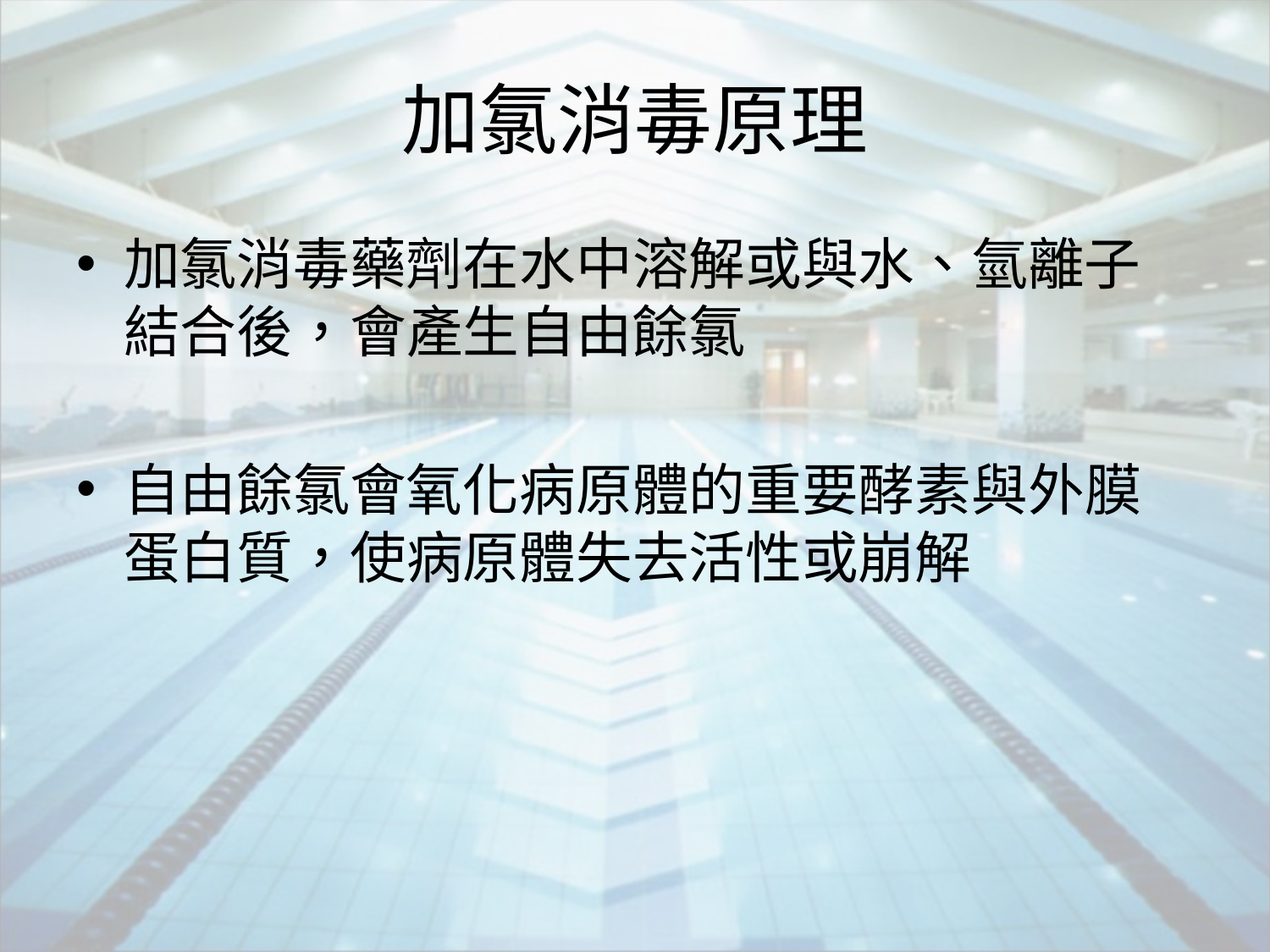

# 加氯消毒原理
加氯消毒藥劑在水中溶解或與水、氫離子結合後，會產生自由餘氯

自由餘氯會氧化病原體的重要酵素與外膜蛋白質，使病原體失去活性或崩解